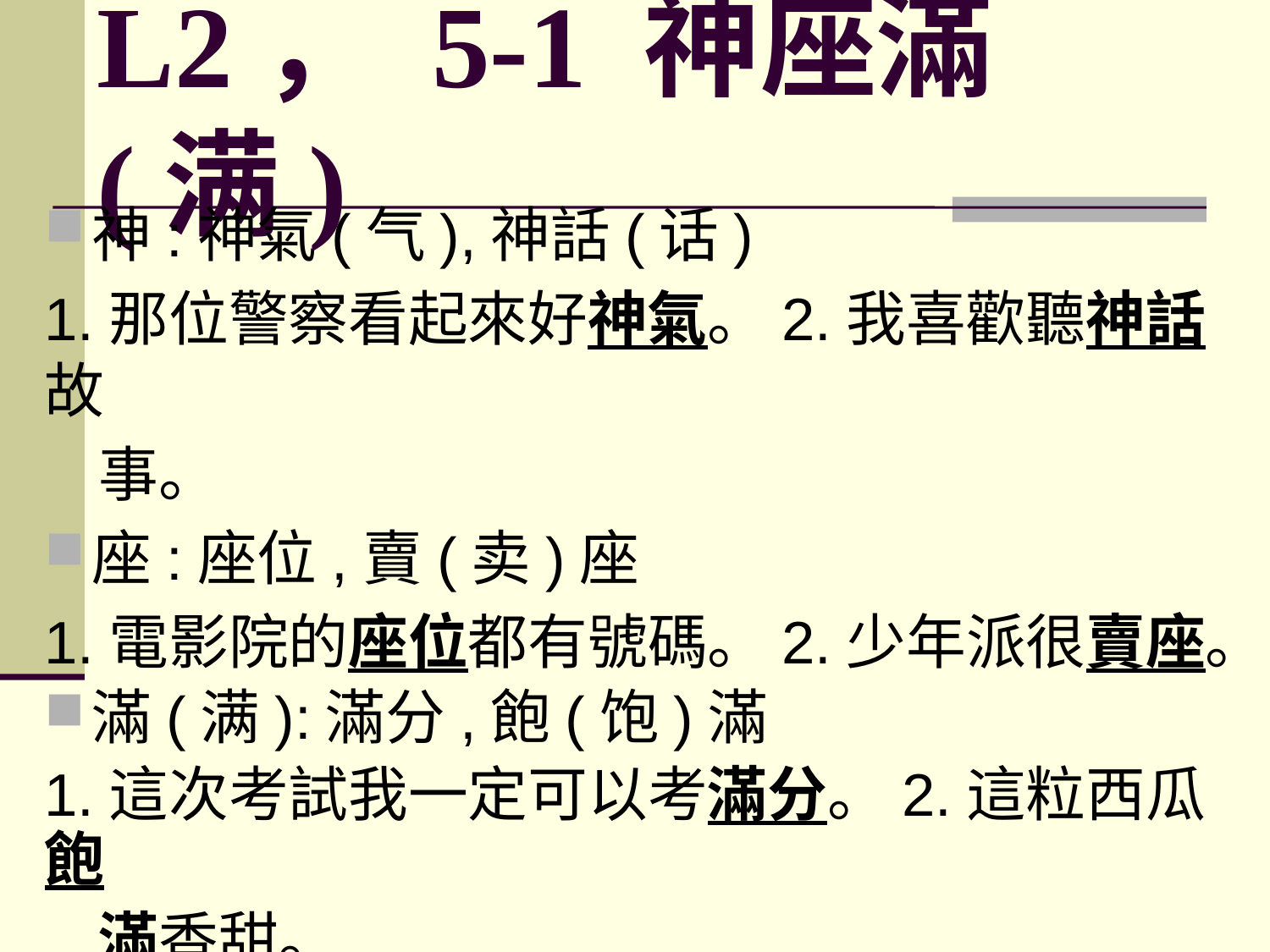

# L2， 5-1 神座滿(满)
神:神氣(气),神話(话)
1.那位警察看起來好神氣。2.我喜歡聽神話故
   事。
座:座位,賣(卖)座
1.電影院的座位都有號碼。2.少年派很賣座。
滿(满):滿分,飽(饱)滿
1.這次考試我一定可以考滿分。2.這粒西瓜飽
   滿香甜。